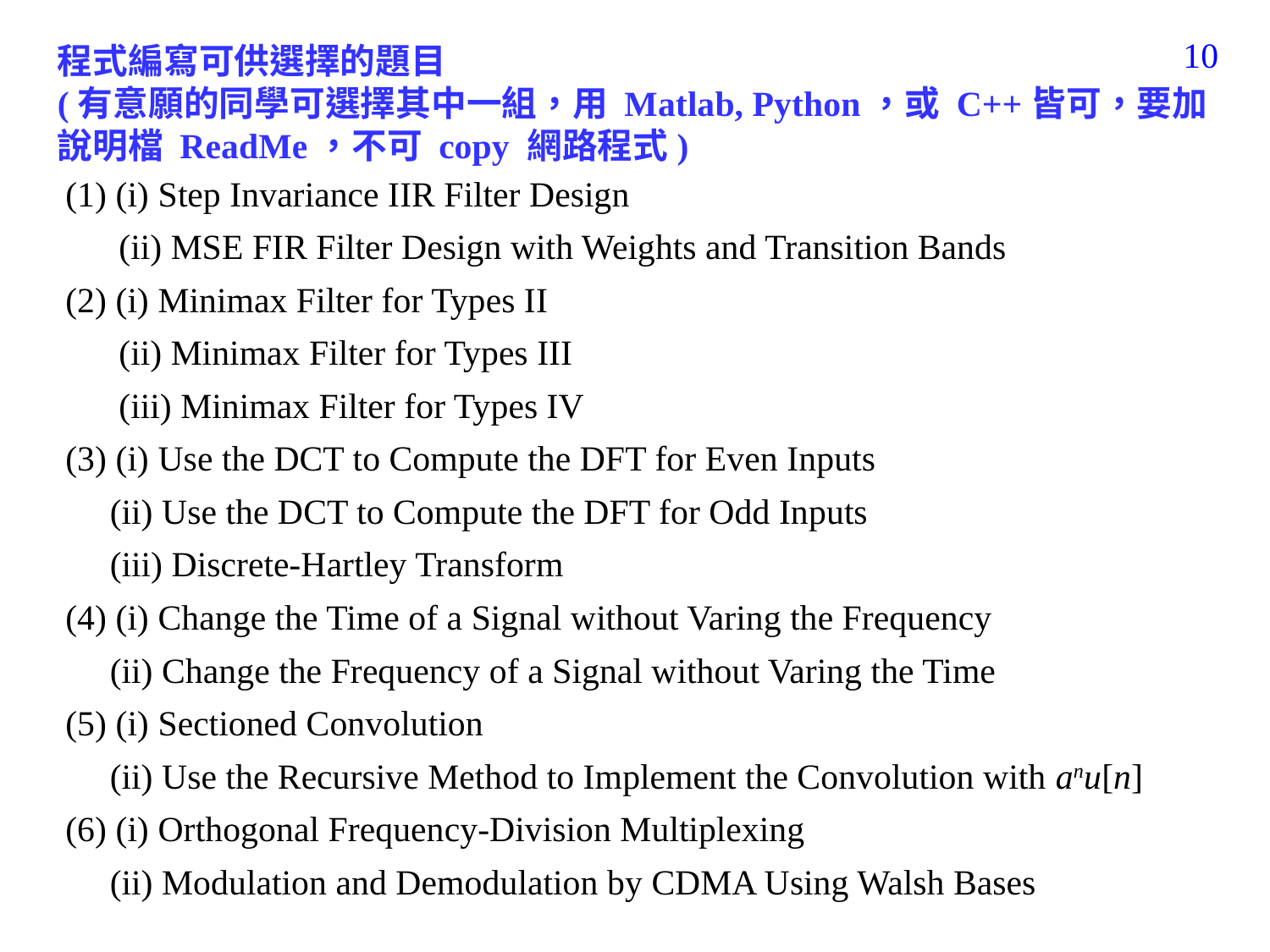

10
程式編寫可供選擇的題目
(有意願的同學可選擇其中一組，用 Matlab, Python，或 C++皆可，要加說明檔 ReadMe，不可 copy 網路程式)
(1) (i) Step Invariance IIR Filter Design
      (ii) MSE FIR Filter Design with Weights and Transition Bands
(2) (i) Minimax Filter for Types II
      (ii) Minimax Filter for Types III
      (iii) Minimax Filter for Types IV
(3) (i) Use the DCT to Compute the DFT for Even Inputs
     (ii) Use the DCT to Compute the DFT for Odd Inputs
     (iii) Discrete-Hartley Transform
(4) (i) Change the Time of a Signal without Varing the Frequency
     (ii) Change the Frequency of a Signal without Varing the Time
(5) (i) Sectioned Convolution
     (ii) Use the Recursive Method to Implement the Convolution with anu[n]
(6) (i) Orthogonal Frequency-Division Multiplexing
     (ii) Modulation and Demodulation by CDMA Using Walsh Bases